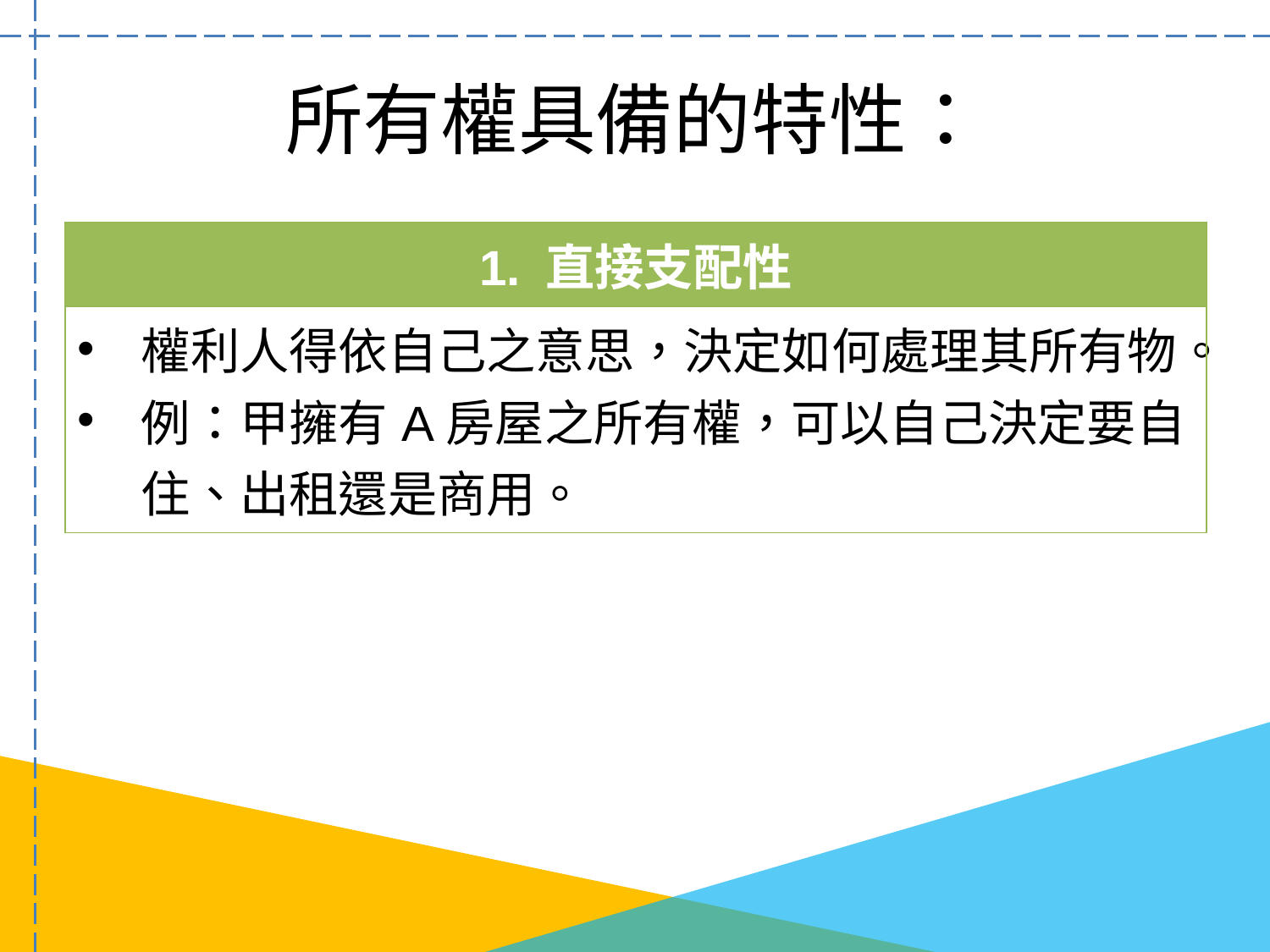

# 所有權具備的特性：
| 1. 直接支配性 |
| --- |
| 權利人得依自己之意思，決定如何處理其所有物。 例：甲擁有A房屋之所有權，可以自己決定要自住、出租還是商用。 |